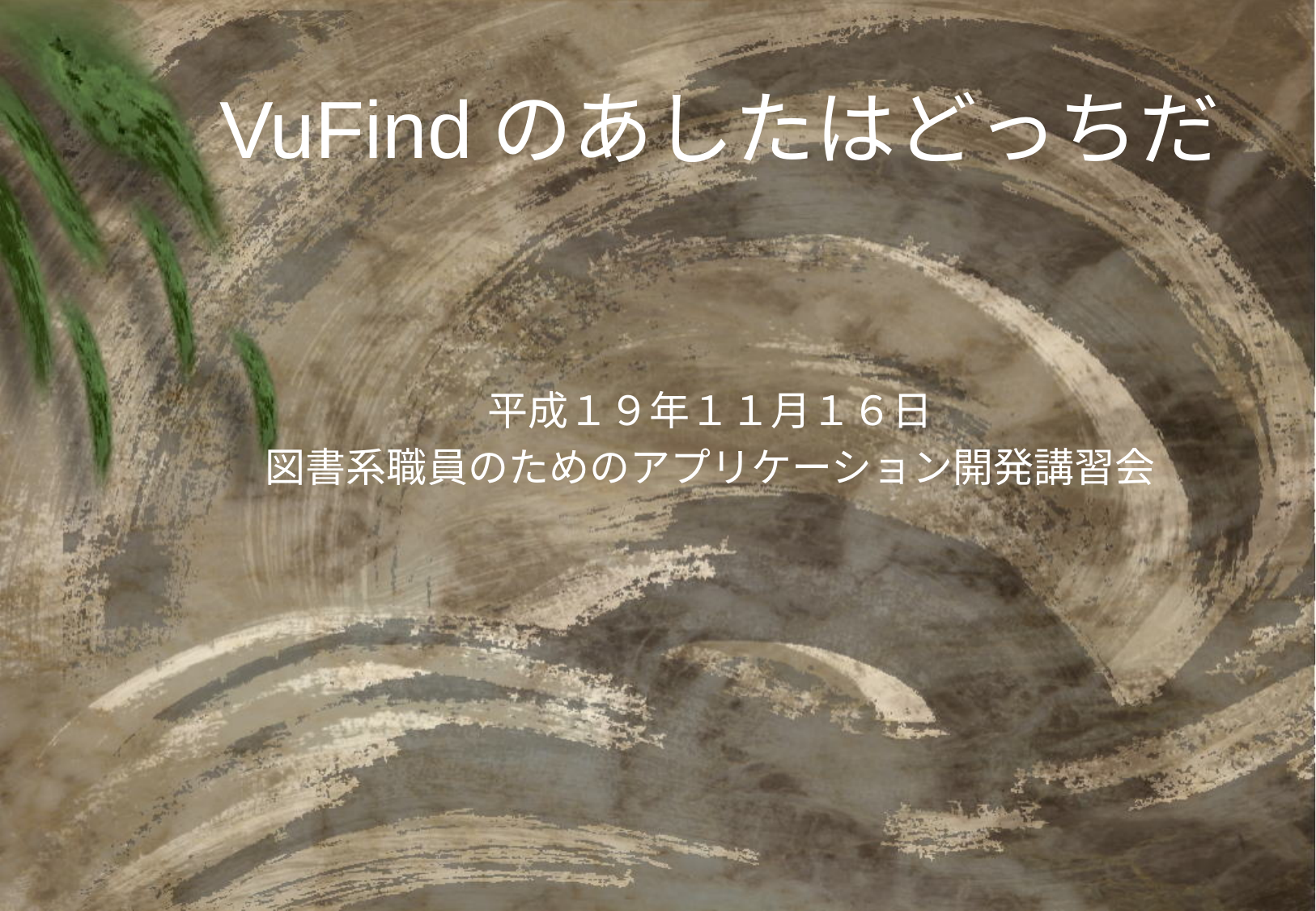

# VuFindのあしたはどっちだ
平成１９年１１月１６日
図書系職員のためのアプリケーション開発講習会